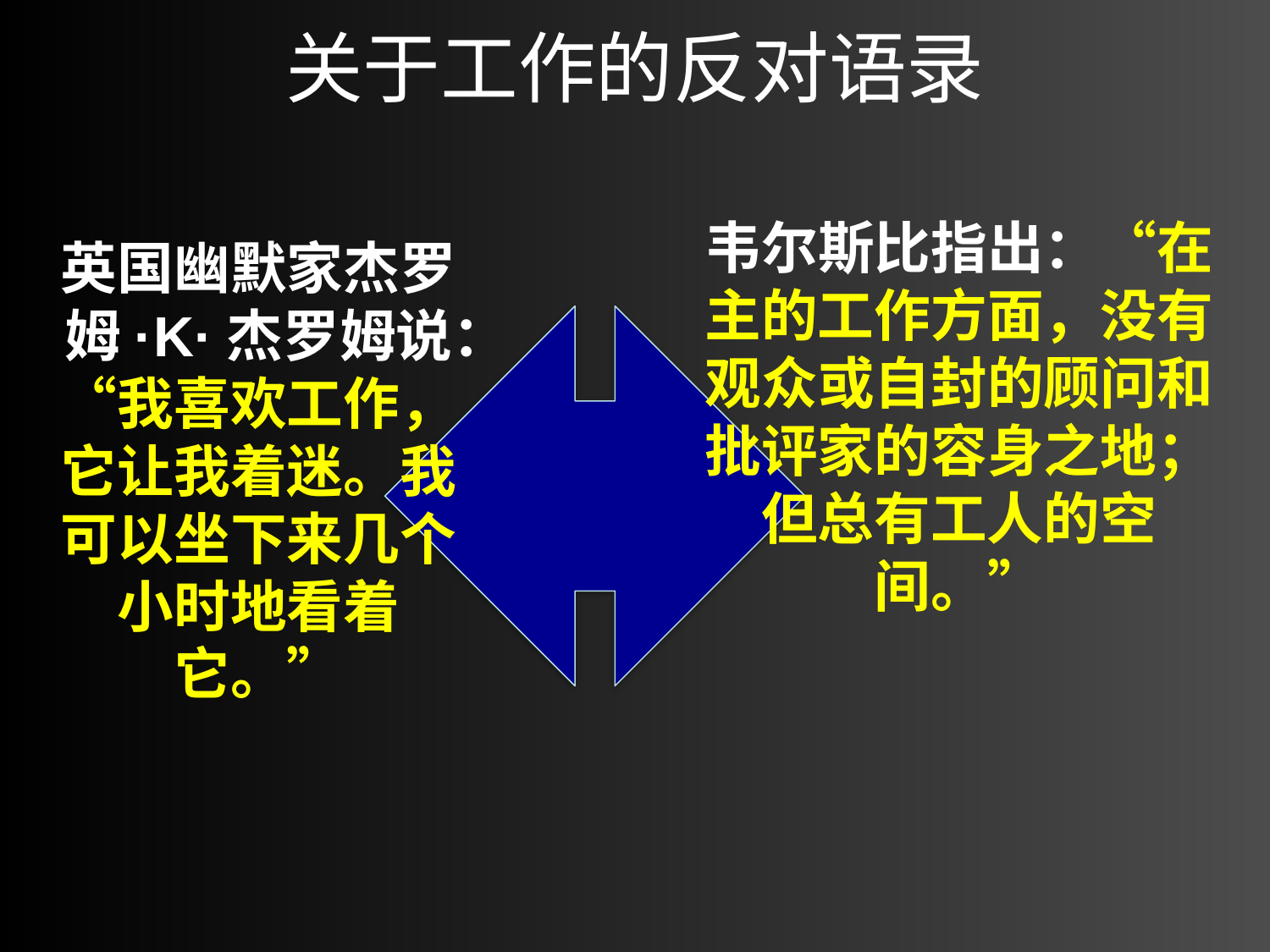

关于工作的反对语录
韦尔斯比指出：“在主的工作方面，没有观众或自封的顾问和批评家的容身之地；但总有工人的空间。”
英国幽默家杰罗姆·K·杰罗姆说：“我喜欢工作，它让我着迷。我可以坐下来几个小时地看着它。”